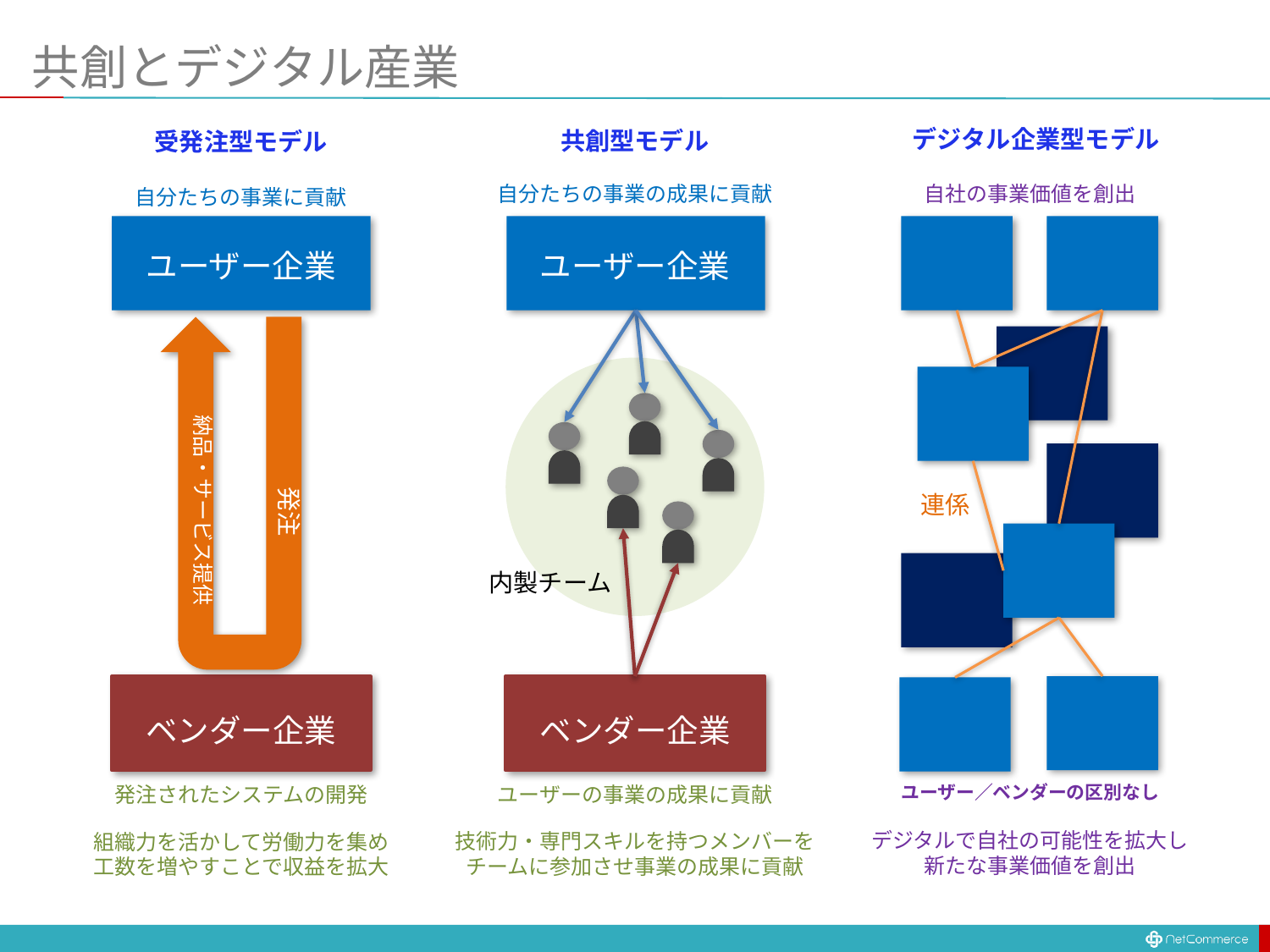

# 共創とデジタル産業
 デジタル企業型モデル
自社の事業価値を創出

連係

ユーザー／ベンダーの区別なし
デジタルで自社の可能性を拡大し
新たな事業価値を創出
共創型モデル
受発注型モデル
自分たちの事業の成果に貢献
自分たちの事業に貢献

ユーザー企業
ユーザー企業

納品・サービス提供

発注

内製チーム

ベンダー企業
ベンダー企業
発注されたシステムの開発
ユーザーの事業の成果に貢献
技術力・専門スキルを持つメンバーを
チームに参加させ事業の成果に貢献
組織力を活かして労働力を集め
工数を増やすことで収益を拡大